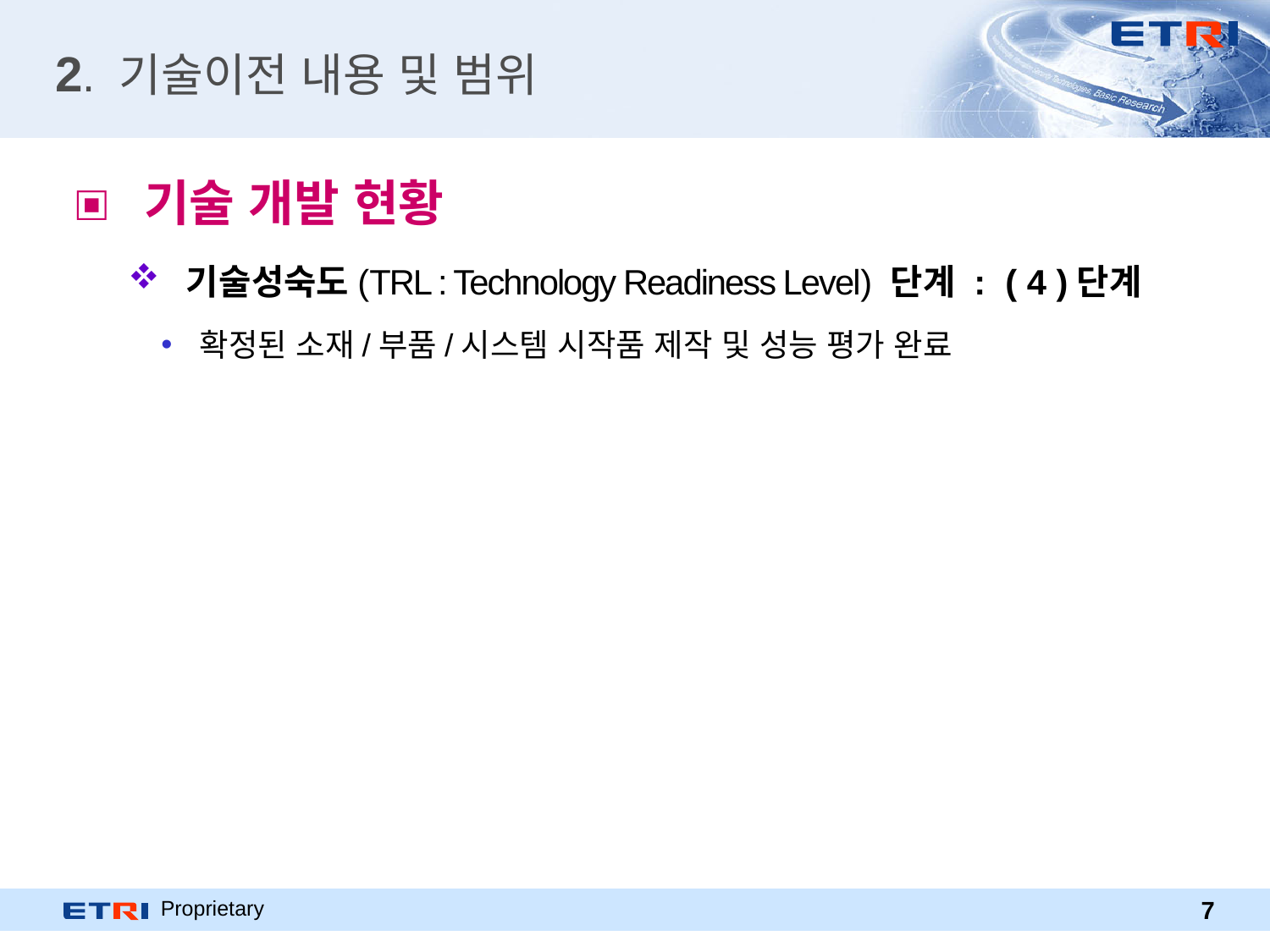

# 2. 기술이전 내용 및 범위
 기술 개발 현황
 기술성숙도(TRL : Technology Readiness Level) 단계 :  ( 4 )단계
확정된 소재/부품/시스템 시작품 제작 및 성능 평가 완료
7